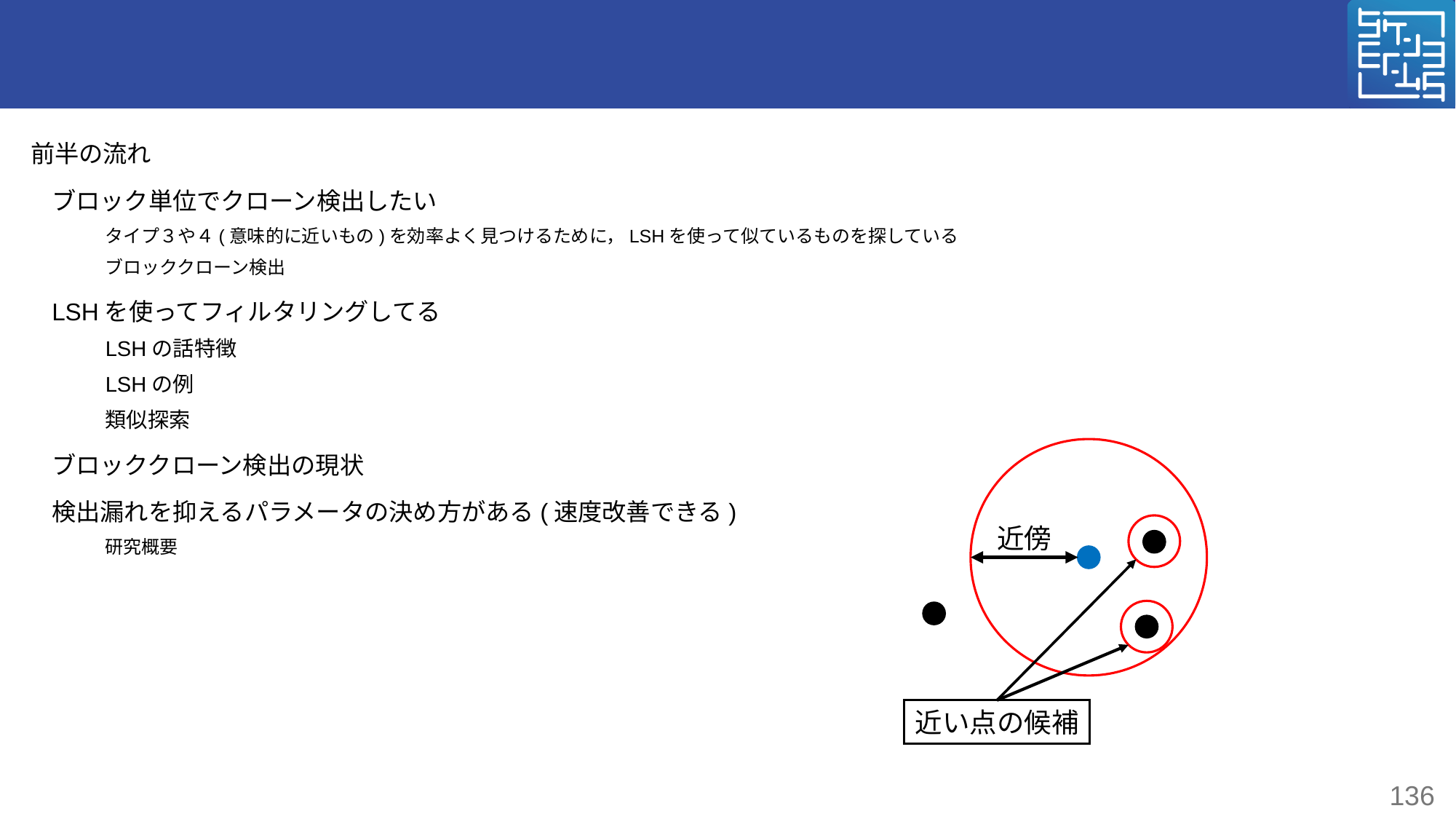

#
前半の流れ
ブロック単位でクローン検出したい
タイプ３や４(意味的に近いもの)を効率よく見つけるために，LSHを使って似ているものを探している
ブロッククローン検出
LSHを使ってフィルタリングしてる
LSHの話特徴
LSHの例
類似探索
ブロッククローン検出の現状
検出漏れを抑えるパラメータの決め方がある(速度改善できる)
研究概要

近傍

近い点の候補
136